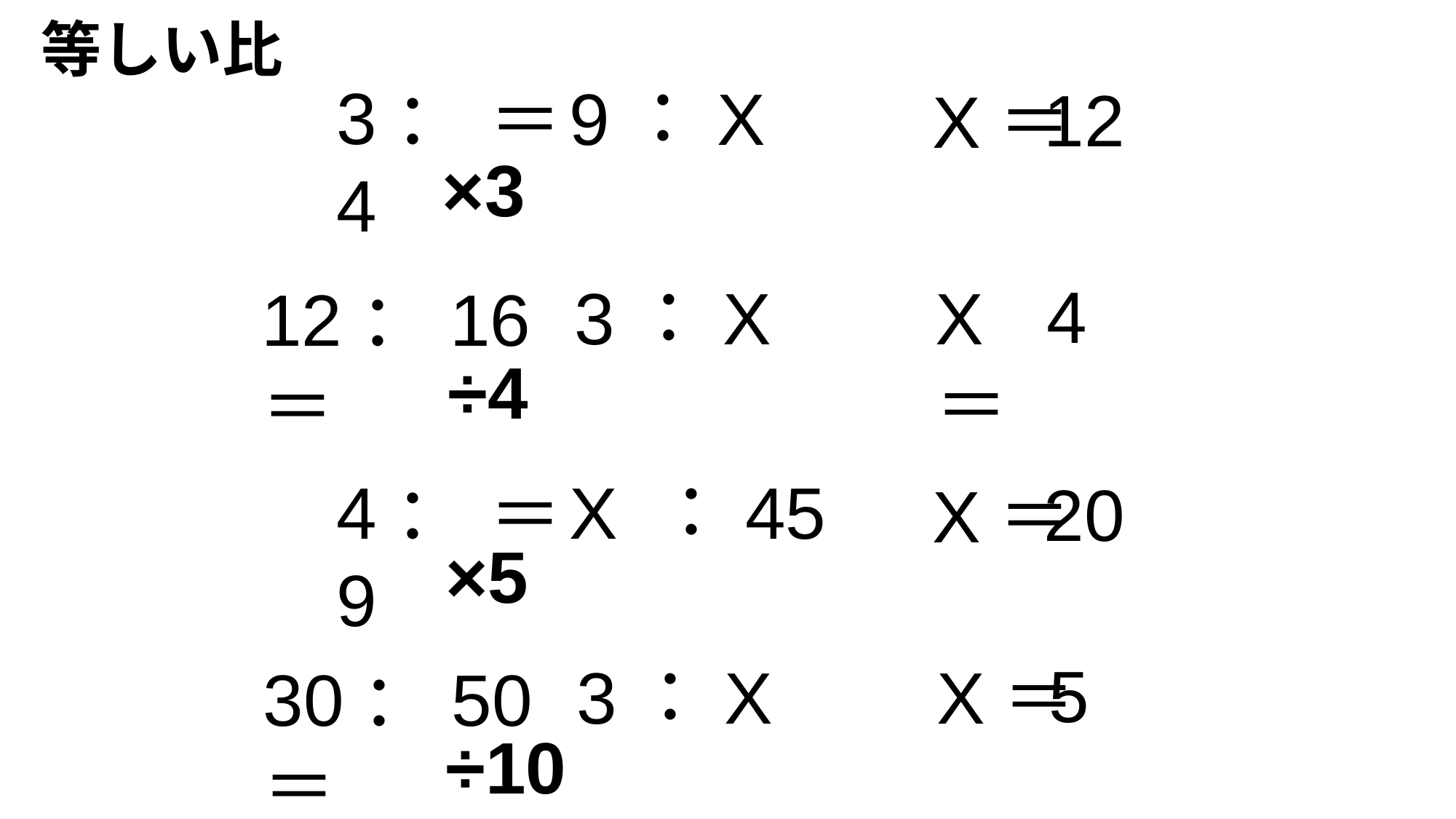

等しい比
3：4
9：X
＝
12
X＝
×3
4
3：X
X＝
12：16＝
÷4
4：9
X ：45
＝
20
X＝
×5
5
3：X
X＝
30：50＝
÷10